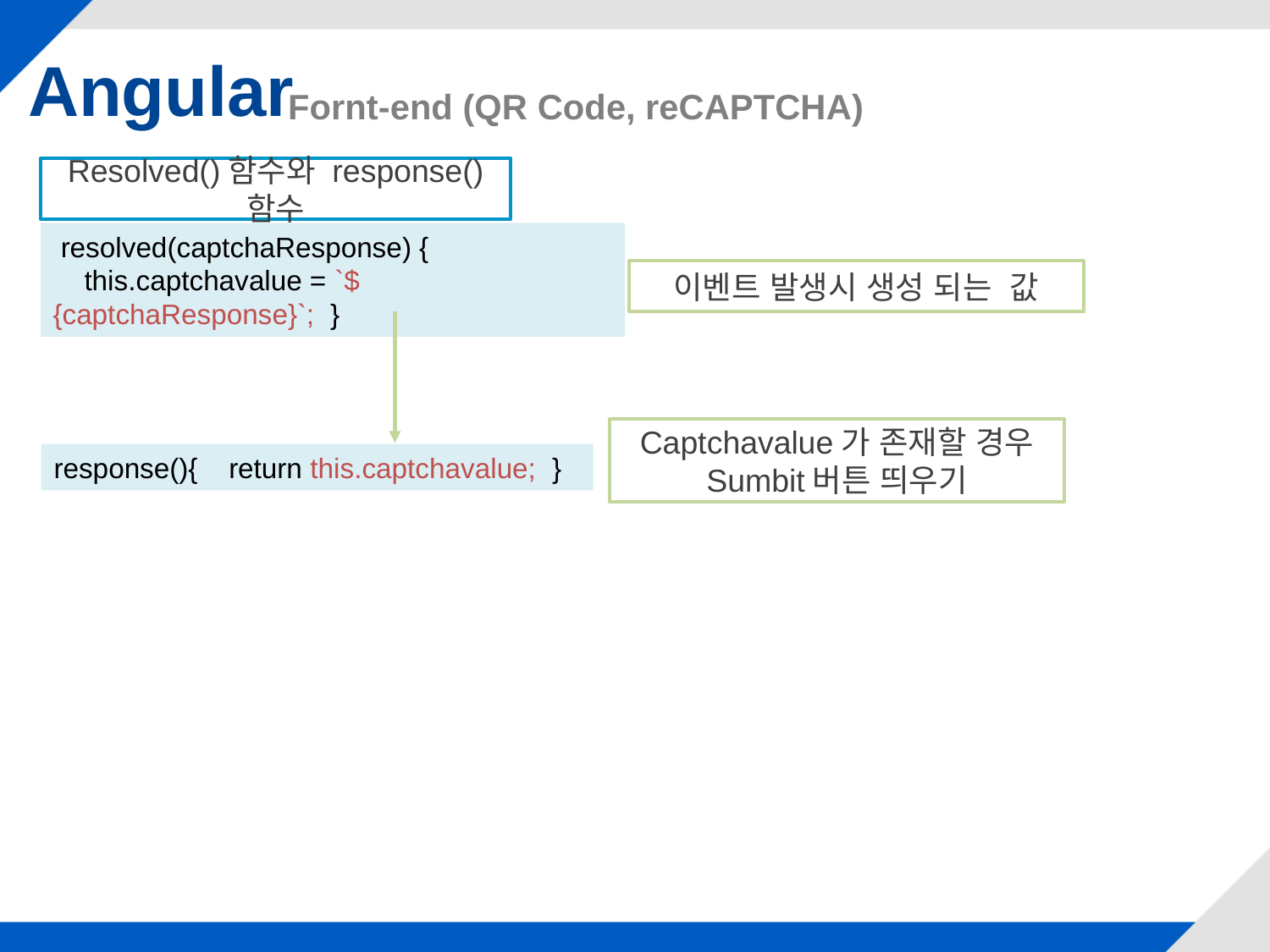

Angular
Fornt-end (QR Code, reCAPTCHA)
Resolved()함수와 response() 함수
 resolved(captchaResponse) {
    this.captchavalue = `${captchaResponse}`;  }
이벤트 발생시 생성 되는  값
Captchavalue가 존재할 경우
Sumbit버튼 띄우기
response(){    return this.captchavalue;  }